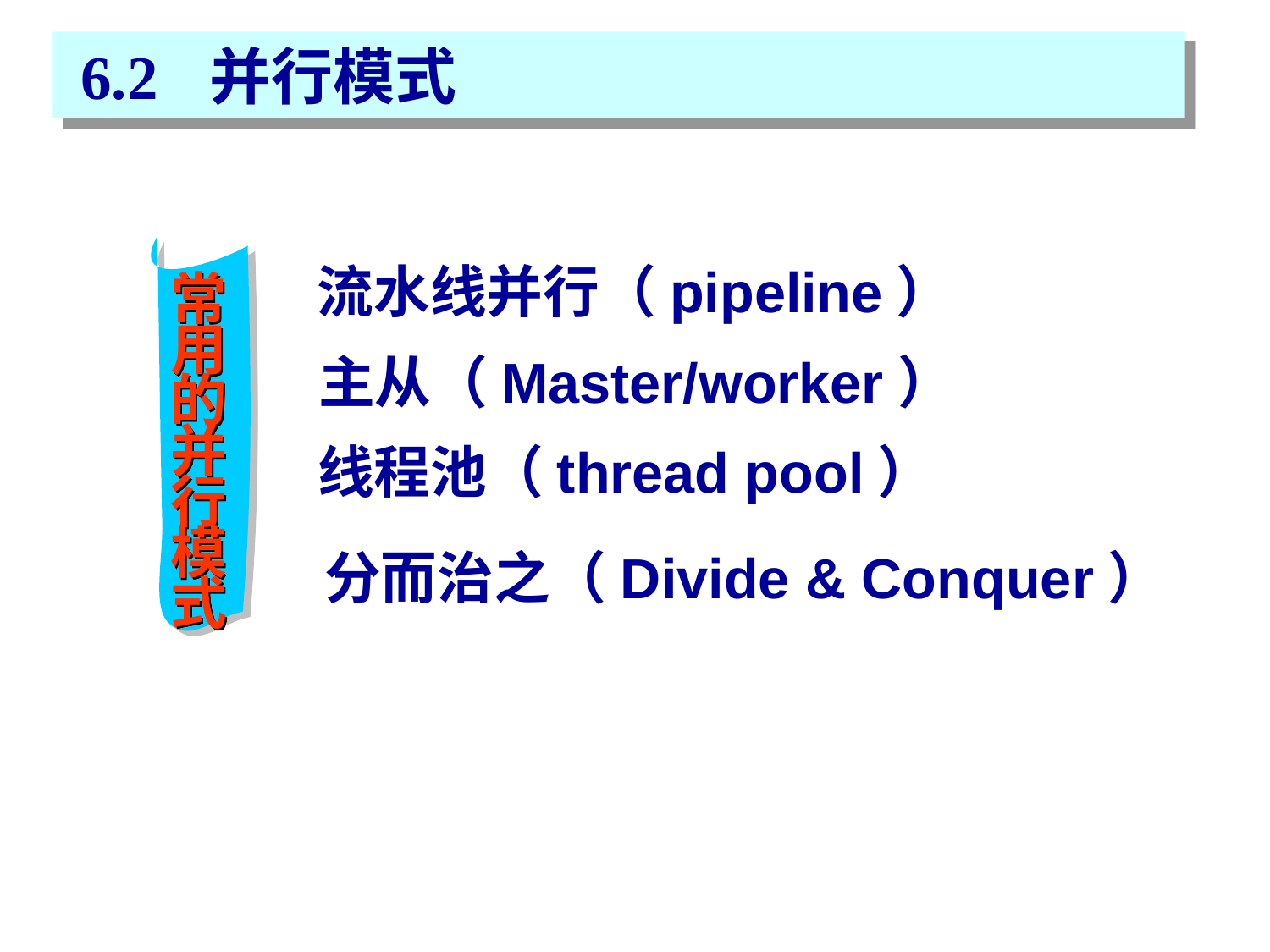

6.2 并行模式

常用的并行模式
流水线并行（pipeline）
主从（Master/worker）
线程池（thread pool）
分而治之（Divide & Conquer）